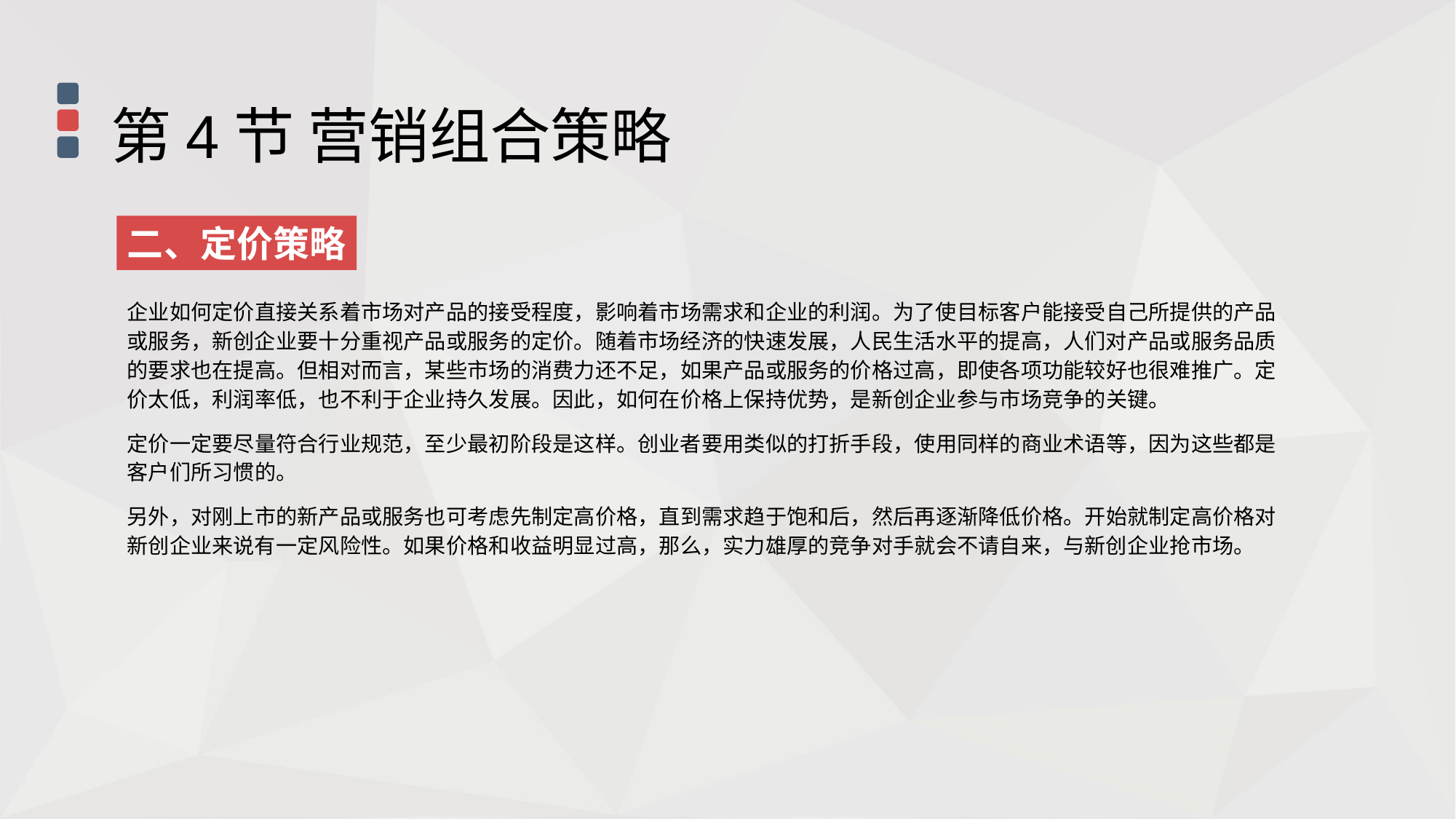

第4节 营销组合策略
二、定价策略
企业如何定价直接关系着市场对产品的接受程度，影响着市场需求和企业的利润。为了使目标客户能接受自己所提供的产品或服务，新创企业要十分重视产品或服务的定价。随着市场经济的快速发展，人民生活水平的提高，人们对产品或服务品质的要求也在提高。但相对而言，某些市场的消费力还不足，如果产品或服务的价格过高，即使各项功能较好也很难推广。定价太低，利润率低，也不利于企业持久发展。因此，如何在价格上保持优势，是新创企业参与市场竞争的关键。
定价一定要尽量符合行业规范，至少最初阶段是这样。创业者要用类似的打折手段，使用同样的商业术语等，因为这些都是客户们所习惯的。
另外，对刚上市的新产品或服务也可考虑先制定高价格，直到需求趋于饱和后，然后再逐渐降低价格。开始就制定高价格对新创企业来说有一定风险性。如果价格和收益明显过高，那么，实力雄厚的竞争对手就会不请自来，与新创企业抢市场。